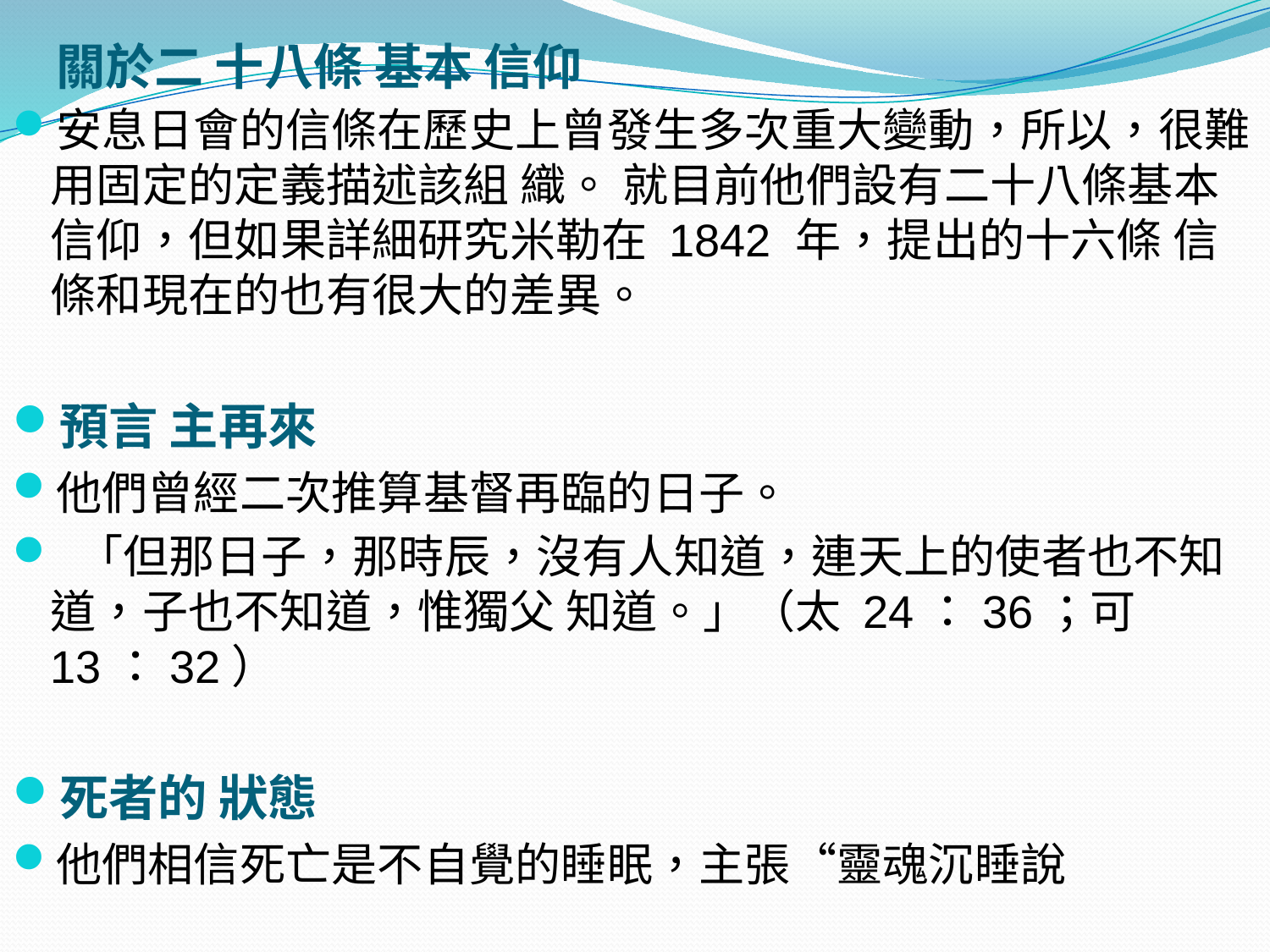

# 關於二 十八條 基本 信仰
安息日會的信條在歷史上曾發生多次重大變動，所以，很難用固定的定義描述該組 織。 就目前他們設有二十八條基本信仰，但如果詳細研究米勒在 1842 年，提出的十六條 信條和現在的也有很大的差異。

預言 主再來
他們曾經二次推算基督再臨的日子。
 「但那日子，那時辰，沒有人知道，連天上的使者也不知道，子也不知道，惟獨父 知道。」（太 24：36；可 13：32）

死者的 狀態
他們相信死亡是不自覺的睡眠，主張“靈魂沉睡說